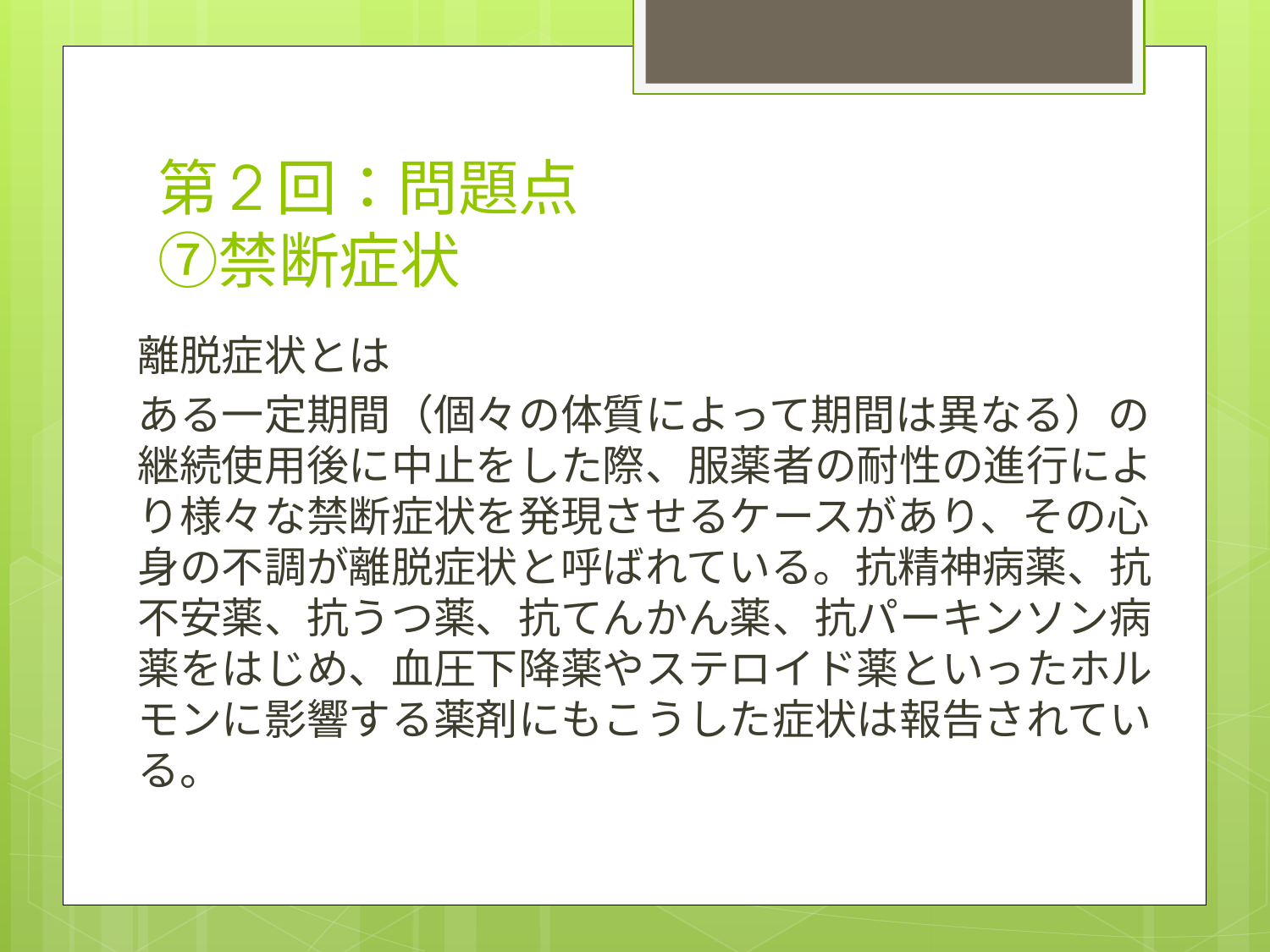

# 第2回：問題点 ⑦禁断症状
離脱症状とは
ある一定期間（個々の体質によって期間は異なる）の継続使用後に中止をした際、服薬者の耐性の進行により様々な禁断症状を発現させるケースがあり、その心身の不調が離脱症状と呼ばれている。抗精神病薬、抗不安薬、抗うつ薬、抗てんかん薬、抗パーキンソン病薬をはじめ、血圧下降薬やステロイド薬といったホルモンに影響する薬剤にもこうした症状は報告されている。